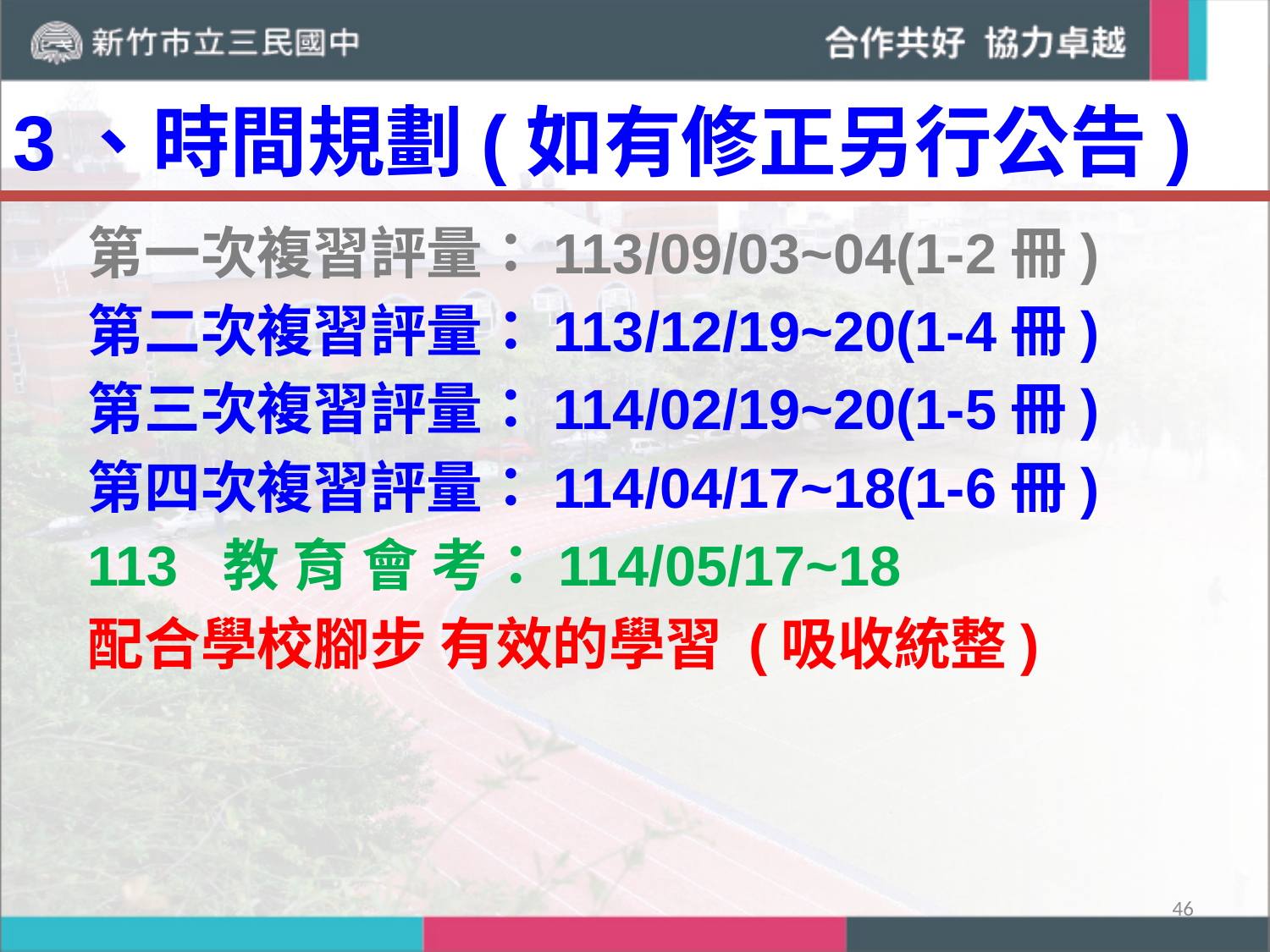

3、時間規劃(如有修正另行公告)
第一次複習評量：113/09/03~04(1-2冊)
第二次複習評量：113/12/19~20(1-4冊)
第三次複習評量：114/02/19~20(1-5冊)
第四次複習評量：114/04/17~18(1-6冊)
113  教 育 會 考：114/05/17~18
配合學校腳步 有效的學習 (吸收統整)
46